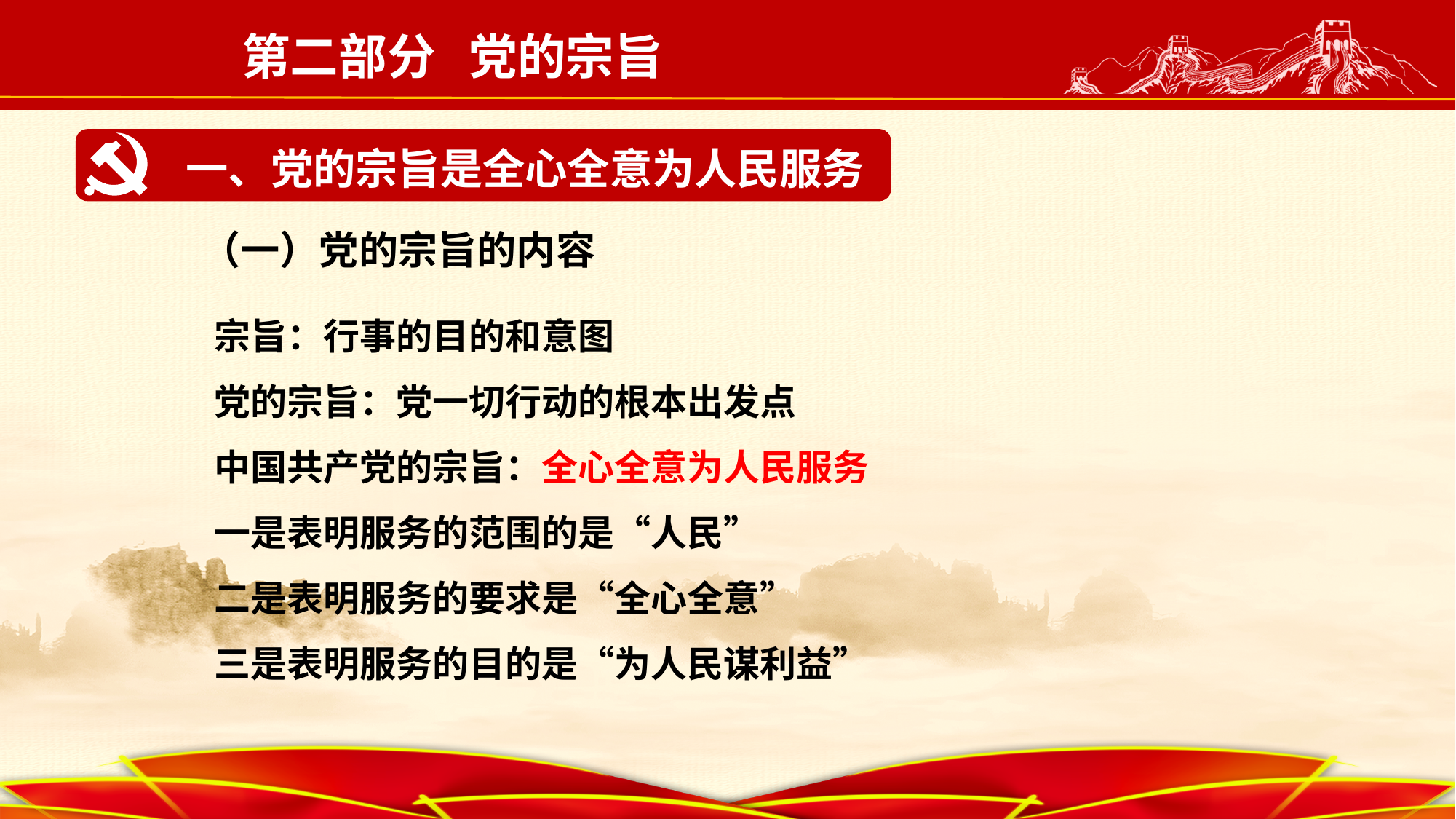

第二部分   党的宗旨

一、党的宗旨是全心全意为人民服务
（一）党的宗旨的内容
宗旨：行事的目的和意图
党的宗旨：党一切行动的根本出发点
中国共产党的宗旨：全心全意为人民服务
一是表明服务的范围的是“人民”
二是表明服务的要求是“全心全意”
三是表明服务的目的是“为人民谋利益”